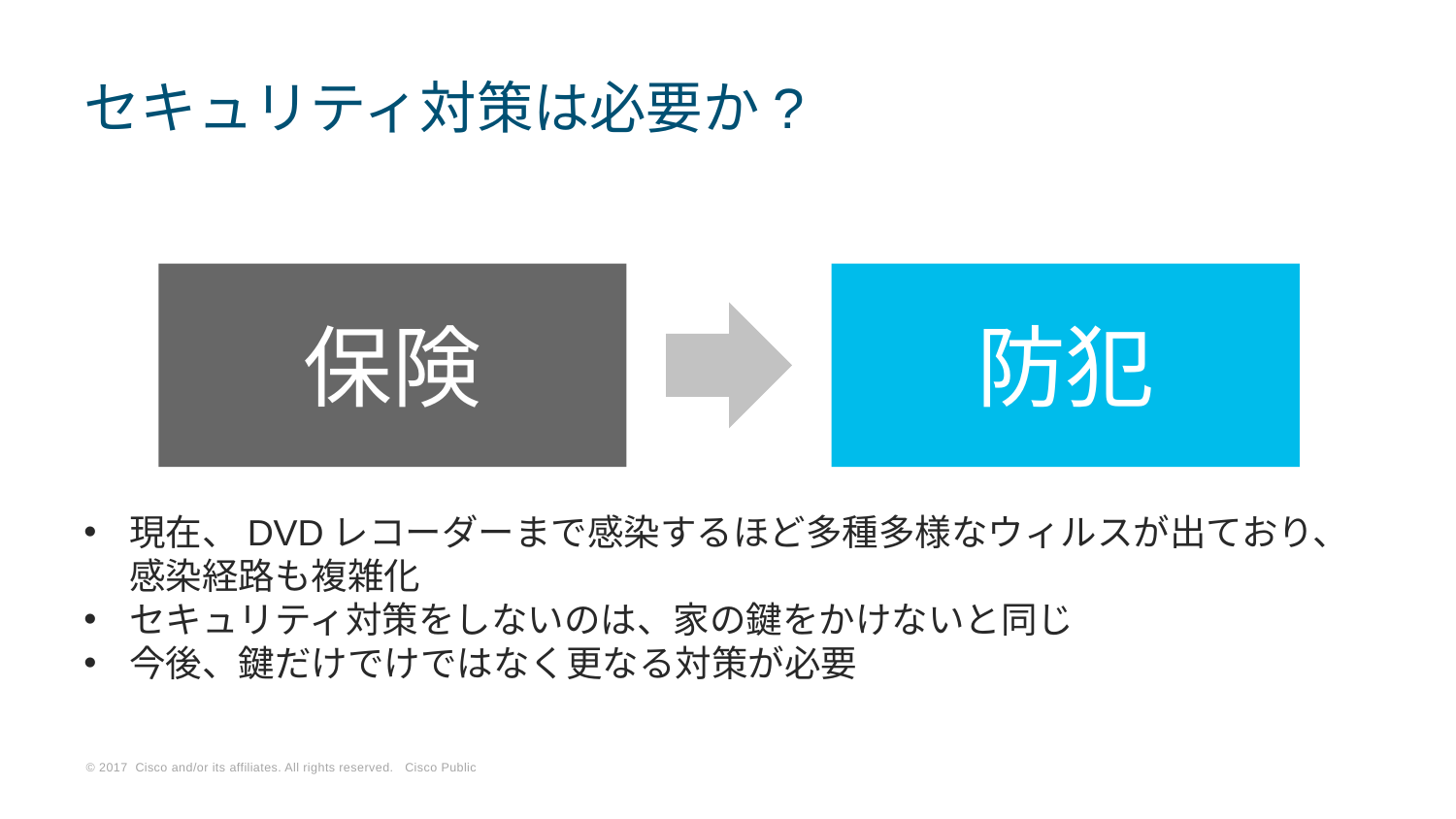

# セキュリティ対策は必要か?
保険
防犯

現在、DVDレコーダーまで感染するほど多種多様なウィルスが出ており、感染経路も複雑化
セキュリティ対策をしないのは、家の鍵をかけないと同じ
今後、鍵だけでけではなく更なる対策が必要